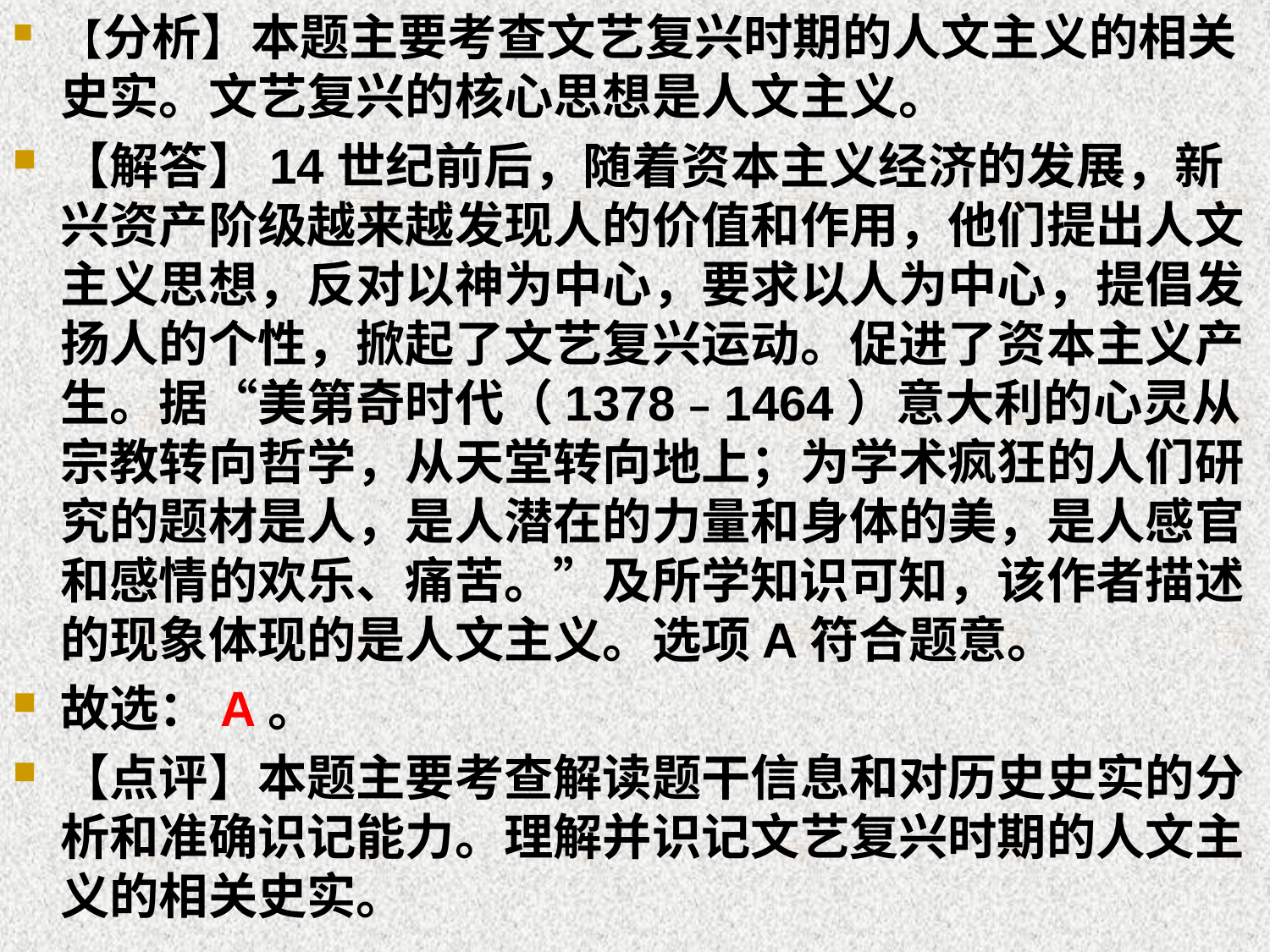

【分析】本题主要考查文艺复兴时期的人文主义的相关史实。文艺复兴的核心思想是人文主义。
【解答】14世纪前后，随着资本主义经济的发展，新兴资产阶级越来越发现人的价值和作用，他们提出人文主义思想，反对以神为中心，要求以人为中心，提倡发扬人的个性，掀起了文艺复兴运动。促进了资本主义产生。据“美第奇时代（1378﹣1464）意大利的心灵从宗教转向哲学，从天堂转向地上；为学术疯狂的人们研究的题材是人，是人潜在的力量和身体的美，是人感官和感情的欢乐、痛苦。”及所学知识可知，该作者描述的现象体现的是人文主义。选项A符合题意。
故选：A。
【点评】本题主要考查解读题干信息和对历史史实的分析和准确识记能力。理解并识记文艺复兴时期的人文主义的相关史实。
#